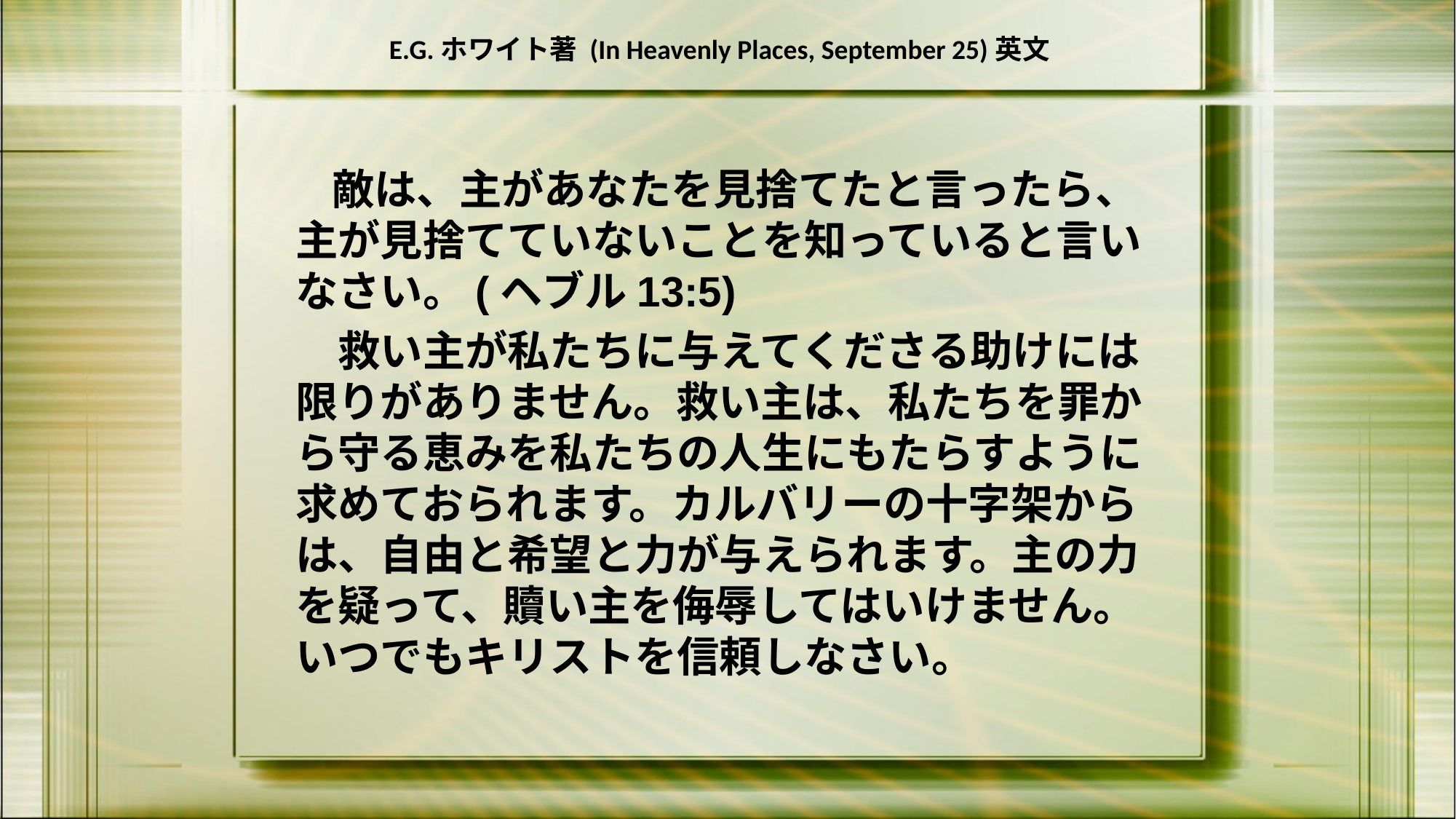

E.G.ホワイト著 (In Heavenly Places, September 25)英文
　敵は、主があなたを見捨てたと言ったら、主が見捨てていないことを知っていると言いなさい。(ヘブル13:5)
　救い主が私たちに与えてくださる助けには限りがありません。救い主は、私たちを罪から守る恵みを私たちの人生にもたらすように求めておられます。カルバリーの十字架からは、自由と希望と力が与えられます。主の力を疑って、贖い主を侮辱してはいけません。いつでもキリストを信頼しなさい。